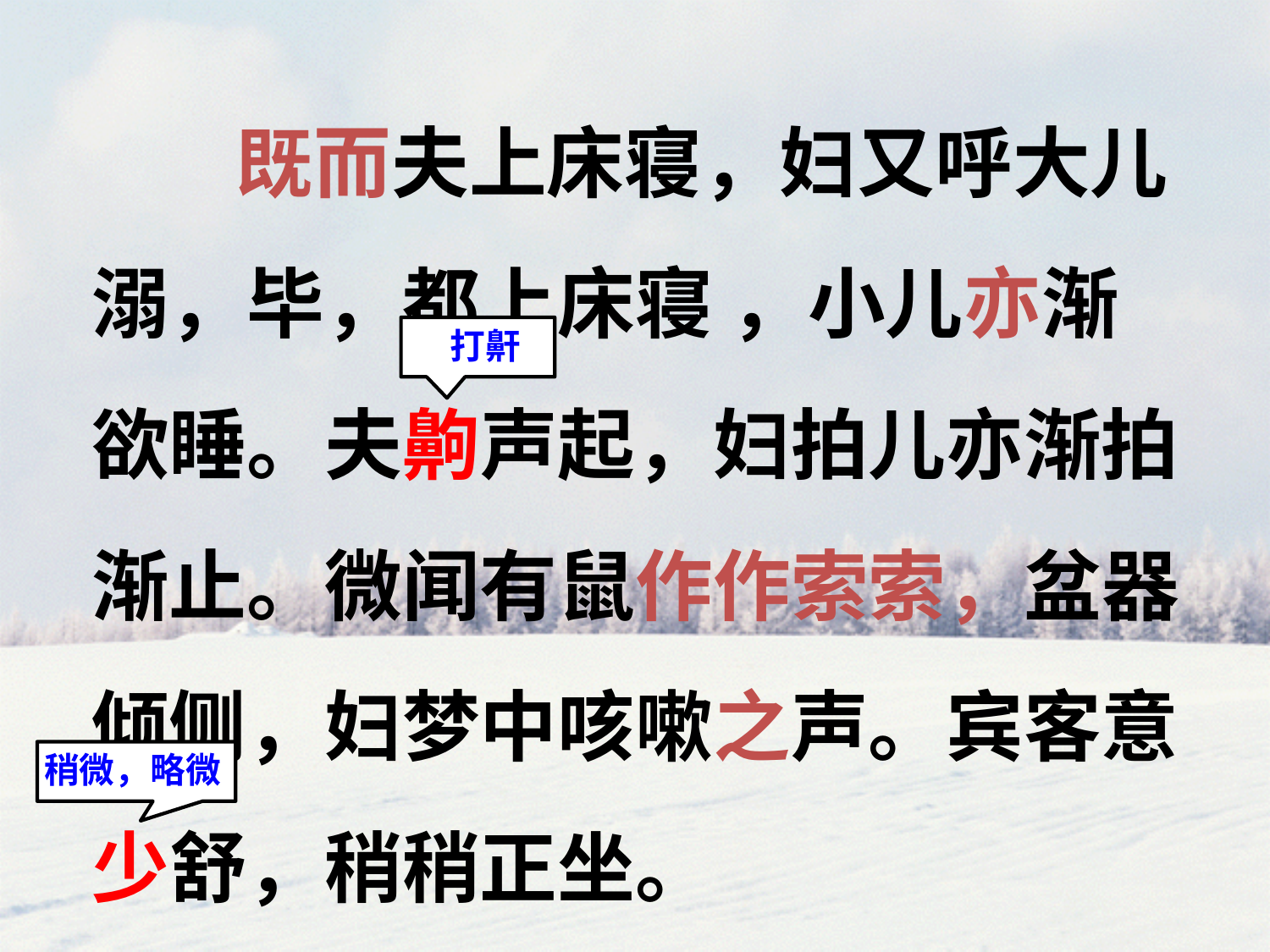

既而夫上床寝，妇又呼大儿溺，毕，都上床寝 ，小儿亦渐欲睡。夫齁声起，妇拍儿亦渐拍渐止。微闻有鼠作作索索，盆器倾侧，妇梦中咳嗽之声。宾客意少舒，稍稍正坐。
    打鼾

稍微，略微